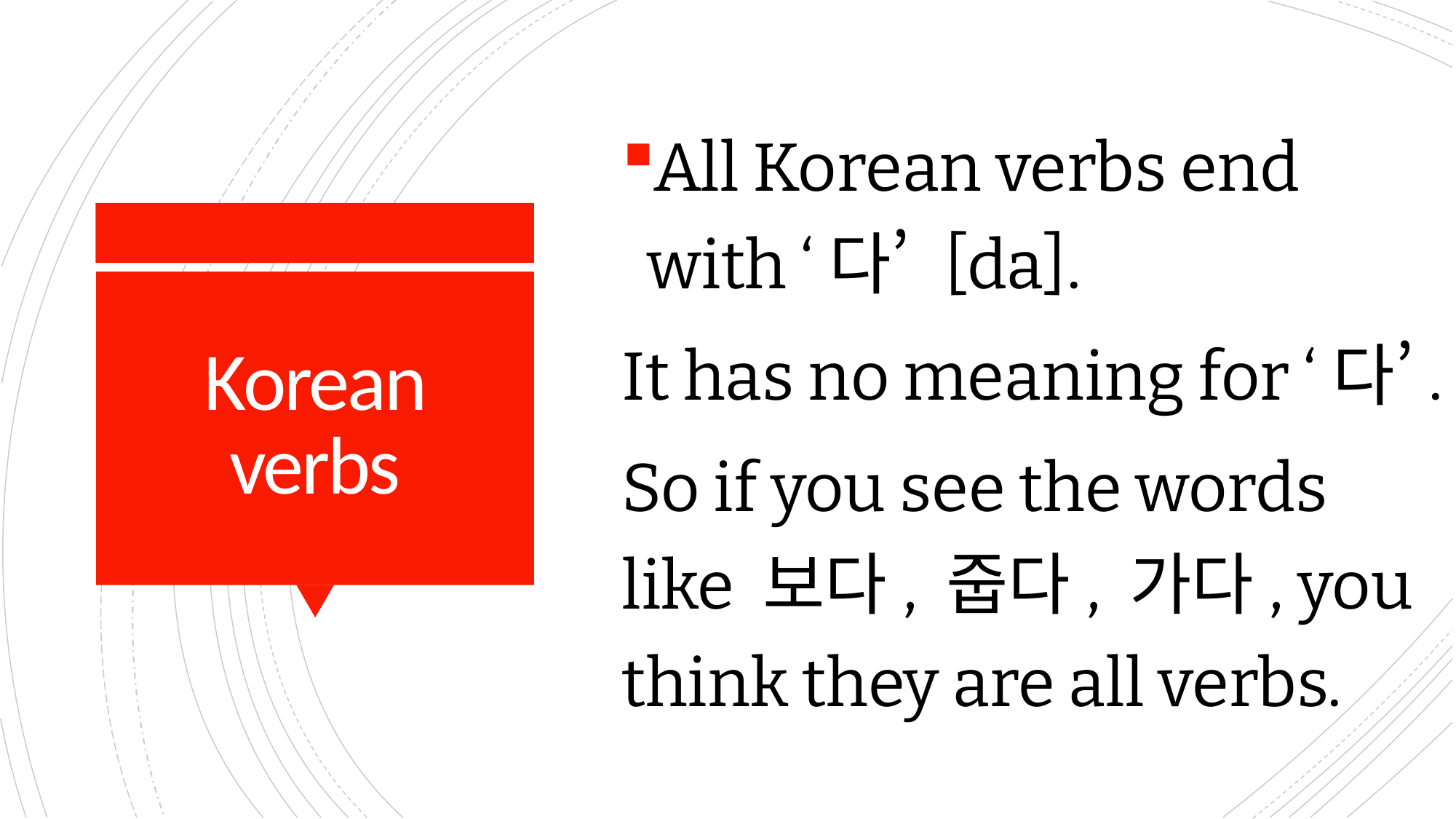

All Korean verbs end with ‘다’ [da].
It has no meaning for ‘다’.
So if you see the words like 보다, 줍다, 가다, you think they are all verbs.
# Korean verbs